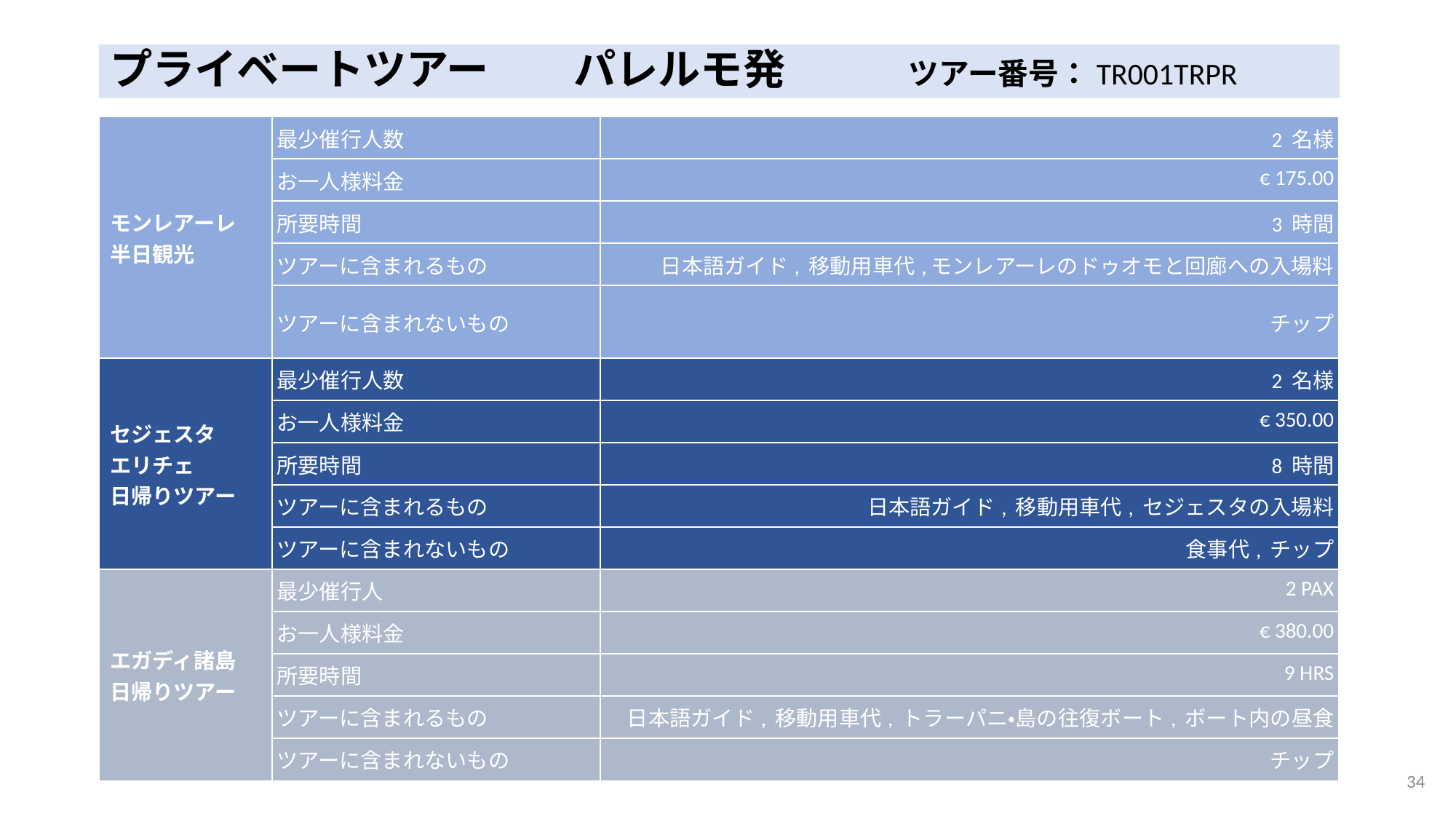

プライベートツアー　　パレルモ発    　　ツアー番号：TR001TRPR
# プライベートツアー　　パレルモ発
| モンレアーレ 半日観光 | 最少催行人数 | 2 名様 |
| --- | --- | --- |
|  | お一人様料金 | € 175.00 |
|  | 所要時間 | 3 時間 |
|  | ツアーに含まれるもの | 日本語ガイド, 移動用車代,モンレアーレのドゥオモと回廊への入場料 |
|  | ツアーに含まれないもの | チップ |
| セジェスタ エリチェ 日帰りツアー | 最少催行人数 | 2 名様 |
|  | お一人様料金 | € 350.00 |
|  | 所要時間 | 8 時間 |
|  | ツアーに含まれるもの | 日本語ガイド, 移動用車代, セジェスタの入場料 |
|  | ツアーに含まれないもの | 食事代, チップ |
| エガディ諸島 日帰りツアー | 最少催行人 | 2 PAX |
|  | お一人様料金 | € 380.00 |
|  | 所要時間 | 9 HRS |
|  | ツアーに含まれるもの | 日本語ガイド, 移動用車代, トラーパニ・島の往復ボート, ボート内の昼食 |
|  | ツアーに含まれないもの | チップ |
34